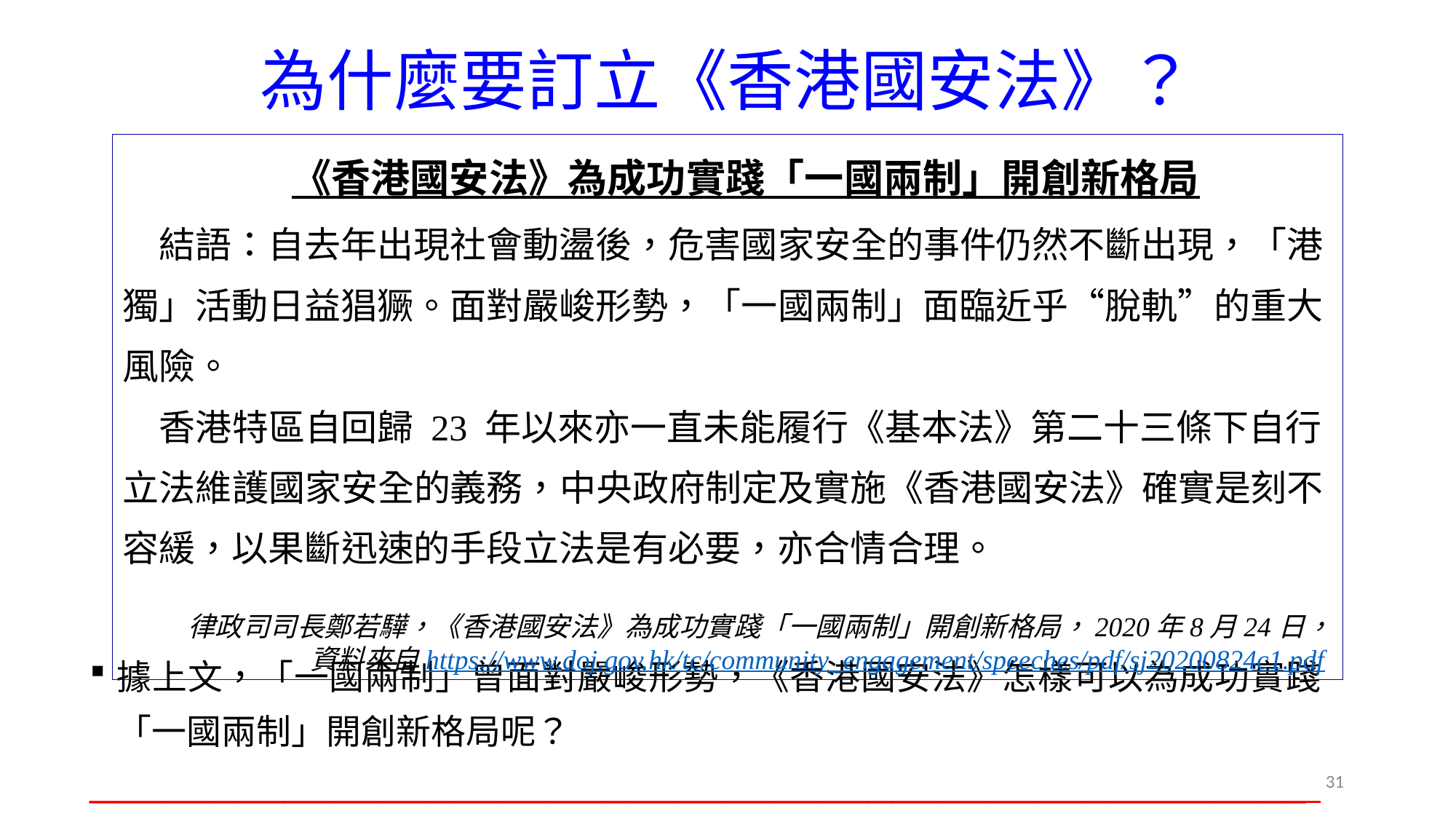

# 為什麼要訂立《香港國安法》？
《香港國安法》為成功實踐「一國兩制」開創新格局
結語：自去年出現社會動盪後，危害國家安全的事件仍然不斷出現，「港獨」活動日益猖獗。面對嚴峻形勢，「一國兩制」面臨近乎“脫軌”的重大風險。
香港特區自回歸 23 年以來亦一直未能履行《基本法》第二十三條下自行立法維護國家安全的義務，中央政府制定及實施《香港國安法》確實是刻不容緩，以果斷迅速的手段立法是有必要，亦合情合理。

律政司司長鄭若驊，《香港國安法》為成功實踐「一國兩制」開創新格局，2020年8月24日，
資料來自https://www.doj.gov.hk/tc/community_engagement/speeches/pdf/sj20200824c1.pdf

據上文，「一國兩制」曾面對嚴峻形勢，《香港國安法》怎樣可以為成功實踐「一國兩制」開創新格局呢？
__________________________________________________

31